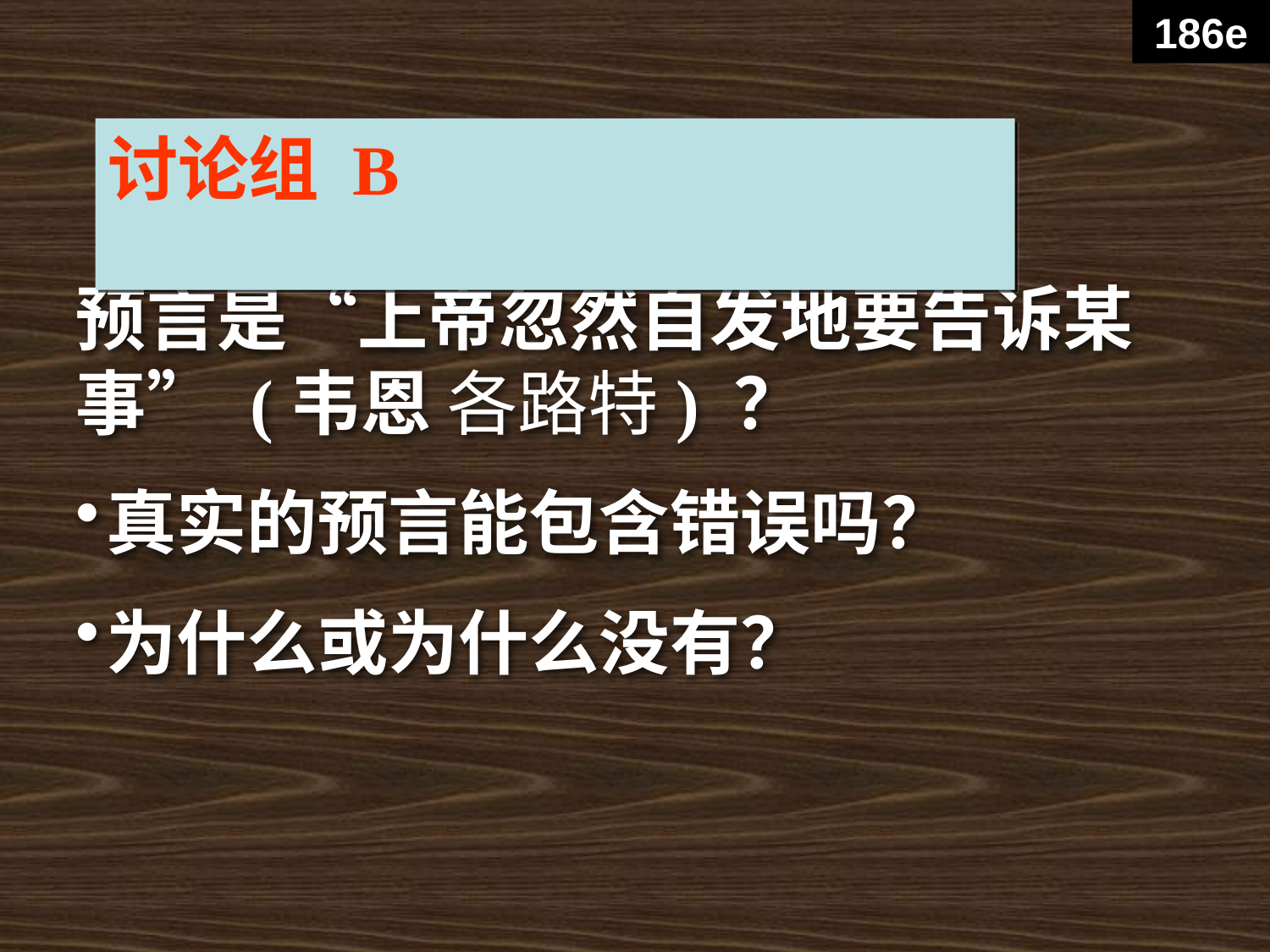

186e
讨论组 B
预言是“上帝忽然自发地要告诉某事” (韦恩 各路特) ？
真实的预言能包含错误吗？
为什么或为什么没有？